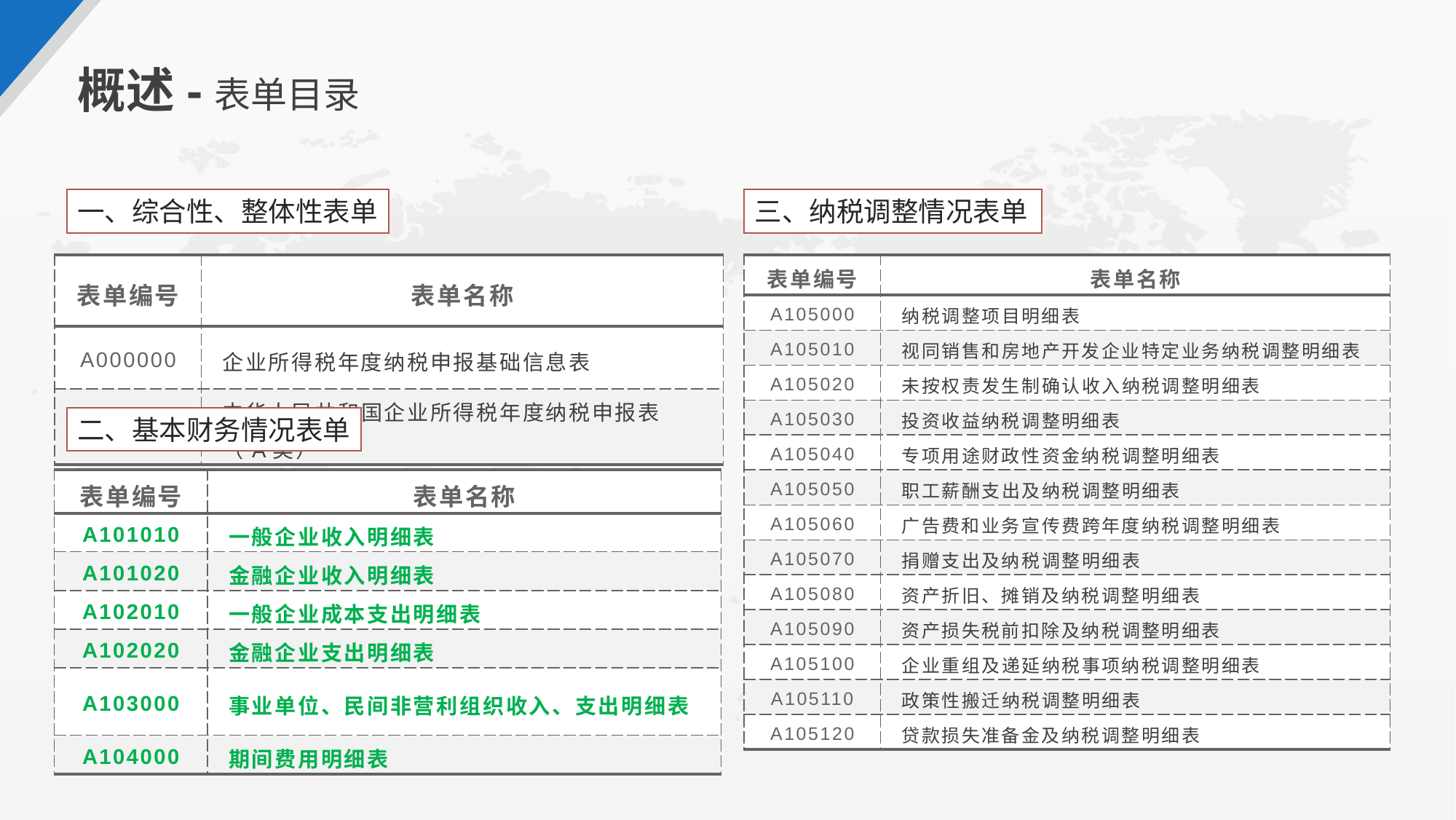

概述-表单目录
一、综合性、整体性表单
三、纳税调整情况表单
| 表单编号 | 表单名称 |
| --- | --- |
| A105000 | 纳税调整项目明细表 |
| A105010 | 视同销售和房地产开发企业特定业务纳税调整明细表 |
| A105020 | 未按权责发生制确认收入纳税调整明细表 |
| A105030 | 投资收益纳税调整明细表 |
| A105040 | 专项用途财政性资金纳税调整明细表 |
| A105050 | 职工薪酬支出及纳税调整明细表 |
| A105060 | 广告费和业务宣传费跨年度纳税调整明细表 |
| A105070 | 捐赠支出及纳税调整明细表 |
| A105080 | 资产折旧、摊销及纳税调整明细表 |
| A105090 | 资产损失税前扣除及纳税调整明细表 |
| A105100 | 企业重组及递延纳税事项纳税调整明细表 |
| A105110 | 政策性搬迁纳税调整明细表 |
| A105120 | 贷款损失准备金及纳税调整明细表 |
| 表单编号 | 表单名称 |
| --- | --- |
| A000000 | 企业所得税年度纳税申报基础信息表 |
| A100000 | 中华人民共和国企业所得税年度纳税申报表（A类） |
二、基本财务情况表单
| 表单编号 | 表单名称 |
| --- | --- |
| A101010 | 一般企业收入明细表 |
| A101020 | 金融企业收入明细表 |
| A102010 | 一般企业成本支出明细表 |
| A102020 | 金融企业支出明细表 |
| A103000 | 事业单位、民间非营利组织收入、支出明细表 |
| A104000 | 期间费用明细表 |